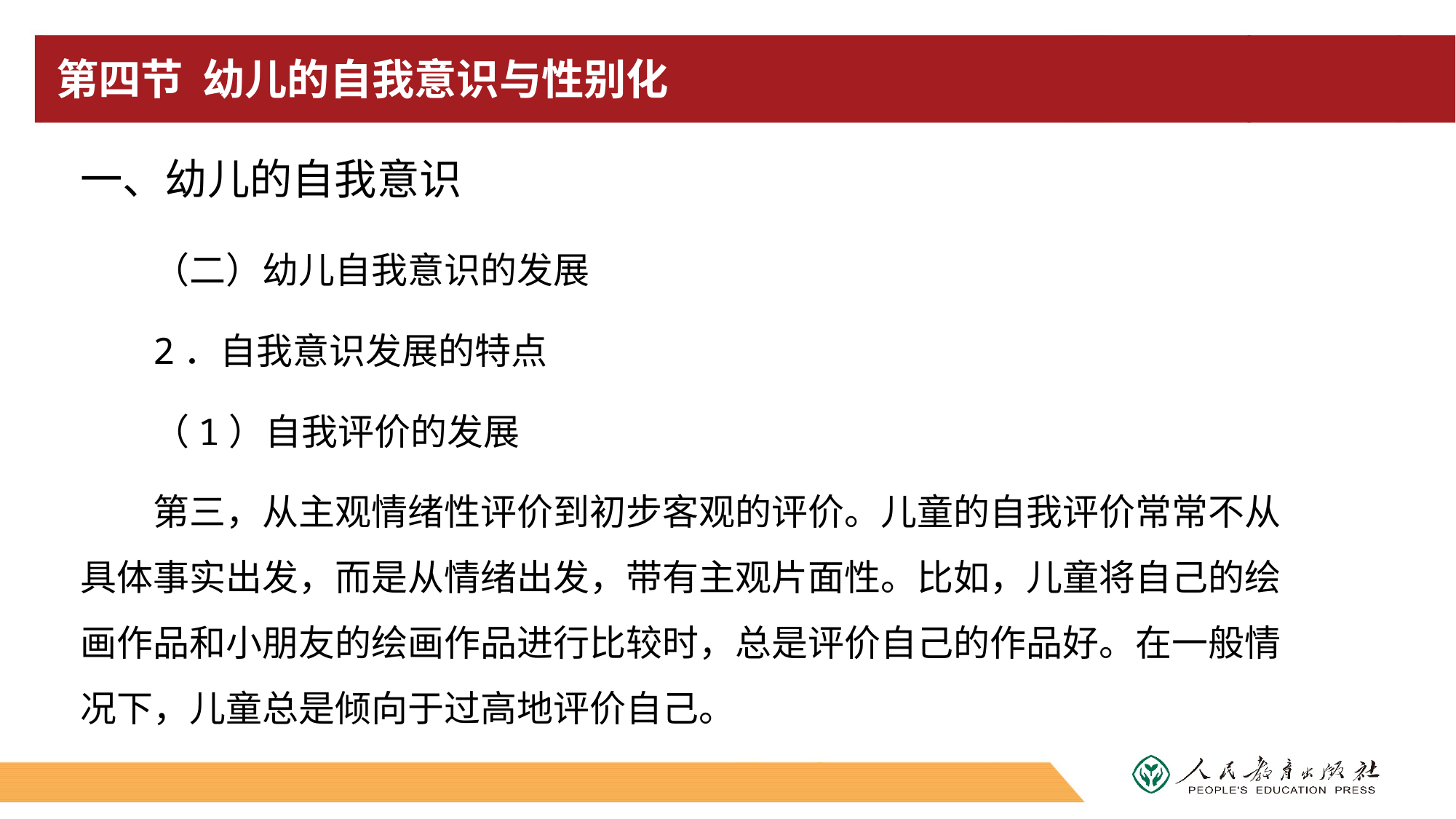

# 第四节  幼儿的自我意识与性别化
一、幼儿的自我意识
（二）幼儿自我意识的发展
2．自我意识发展的特点
（1）自我评价的发展
第三，从主观情绪性评价到初步客观的评价。儿童的自我评价常常不从具体事实出发，而是从情绪出发，带有主观片面性。比如，儿童将自己的绘画作品和小朋友的绘画作品进行比较时，总是评价自己的作品好。在一般情况下，儿童总是倾向于过高地评价自己。